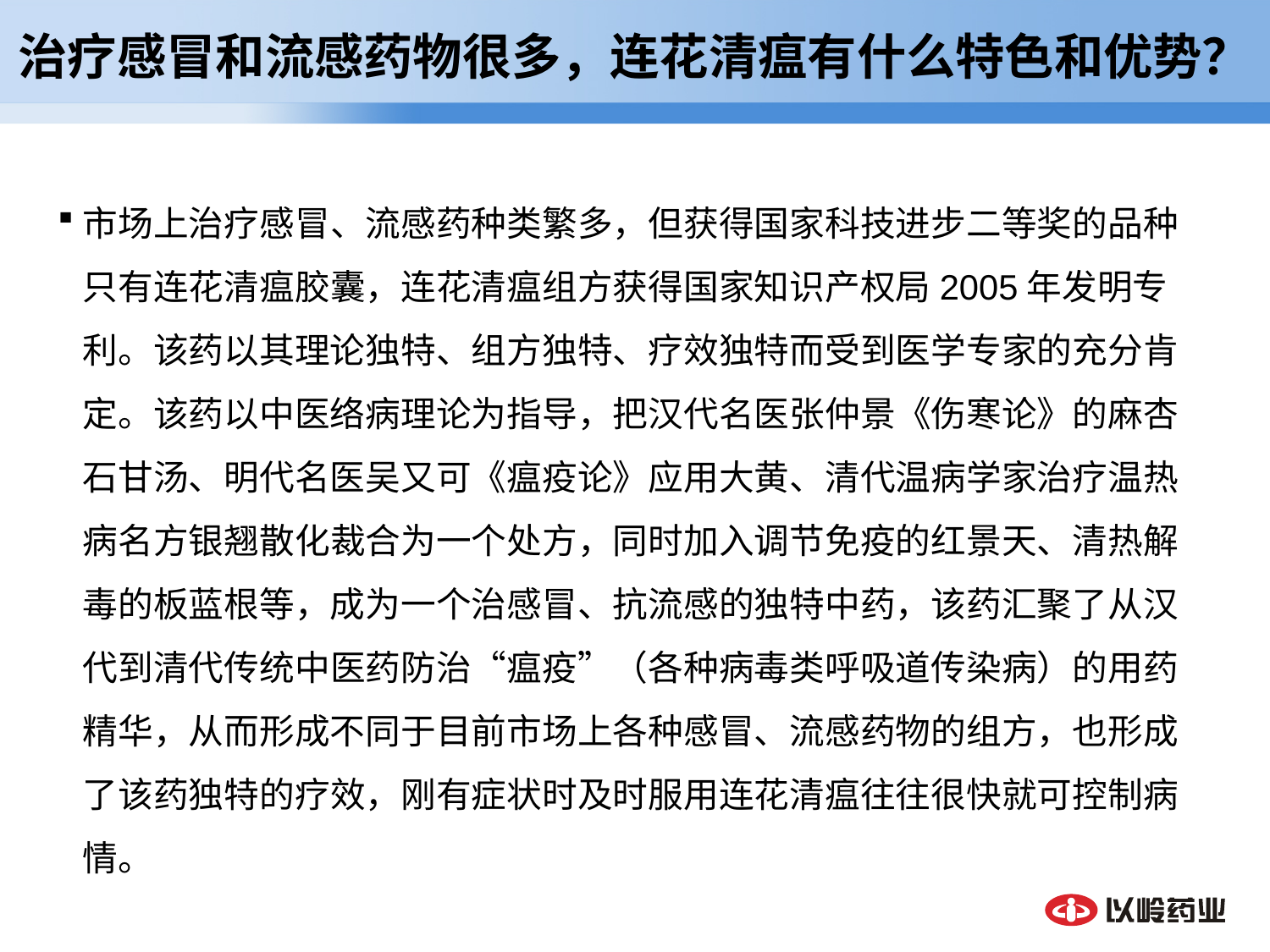

# 治疗感冒和流感药物很多，连花清瘟有什么特色和优势？
市场上治疗感冒、流感药种类繁多，但获得国家科技进步二等奖的品种只有连花清瘟胶囊，连花清瘟组方获得国家知识产权局2005年发明专利。该药以其理论独特、组方独特、疗效独特而受到医学专家的充分肯定。该药以中医络病理论为指导，把汉代名医张仲景《伤寒论》的麻杏石甘汤、明代名医吴又可《瘟疫论》应用大黄、清代温病学家治疗温热病名方银翘散化裁合为一个处方，同时加入调节免疫的红景天、清热解毒的板蓝根等，成为一个治感冒、抗流感的独特中药，该药汇聚了从汉代到清代传统中医药防治“瘟疫”（各种病毒类呼吸道传染病）的用药精华，从而形成不同于目前市场上各种感冒、流感药物的组方，也形成了该药独特的疗效，刚有症状时及时服用连花清瘟往往很快就可控制病情。